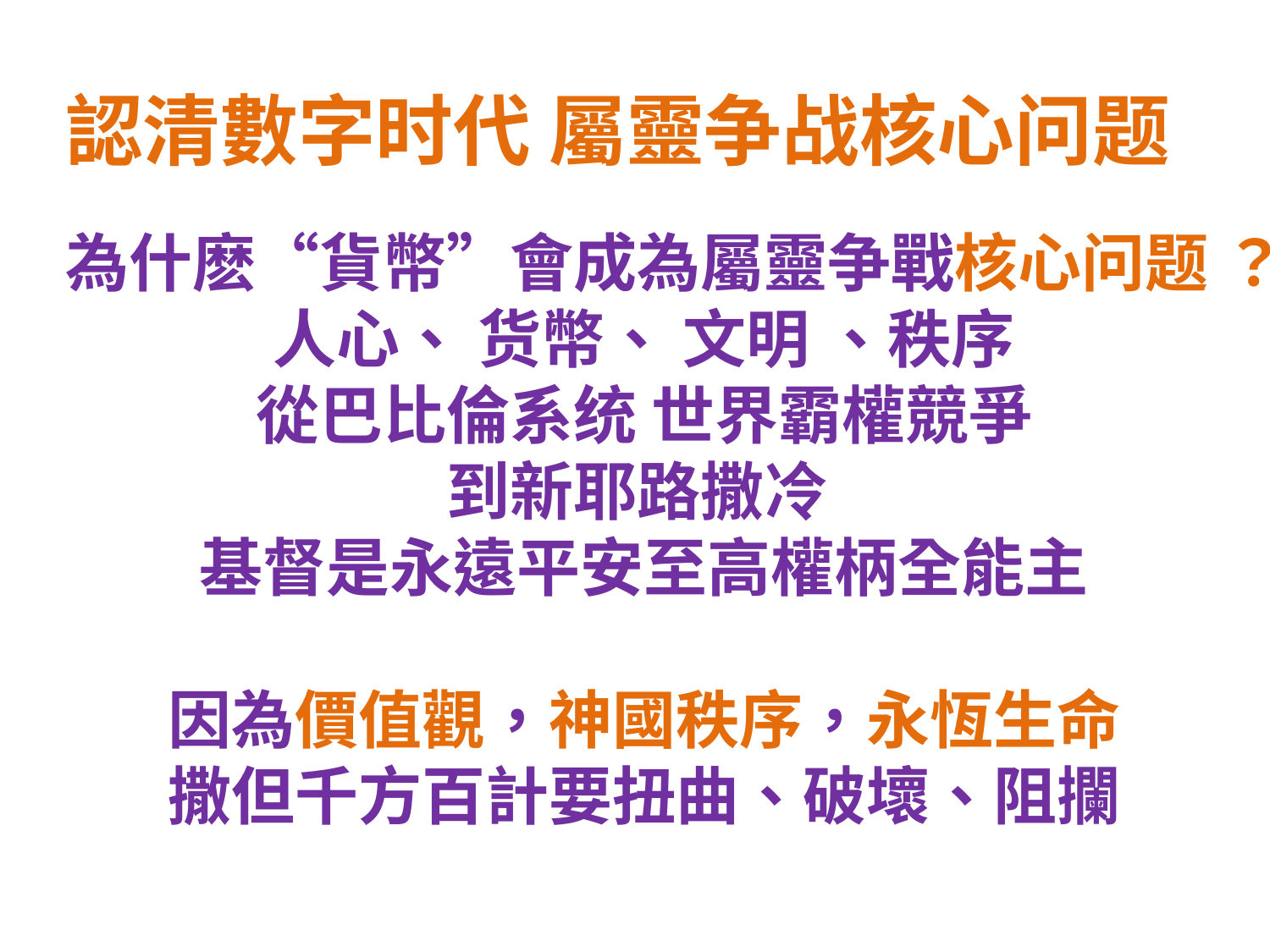

認清數字时代 屬靈争战核心问题
為什麽“貨幣”會成為屬靈争戰核心问题 ？
人心、 货幣、 文明 、秩序
從巴比倫系统 世界霸權競爭
到新耶路撒冷
基督是永遠平安至高權柄全能主

因為價值觀，神國秩序，永恆生命
撒但千方百計要扭曲、破壞、阻攔

数字时代神的蓝图｜命・钱・爱